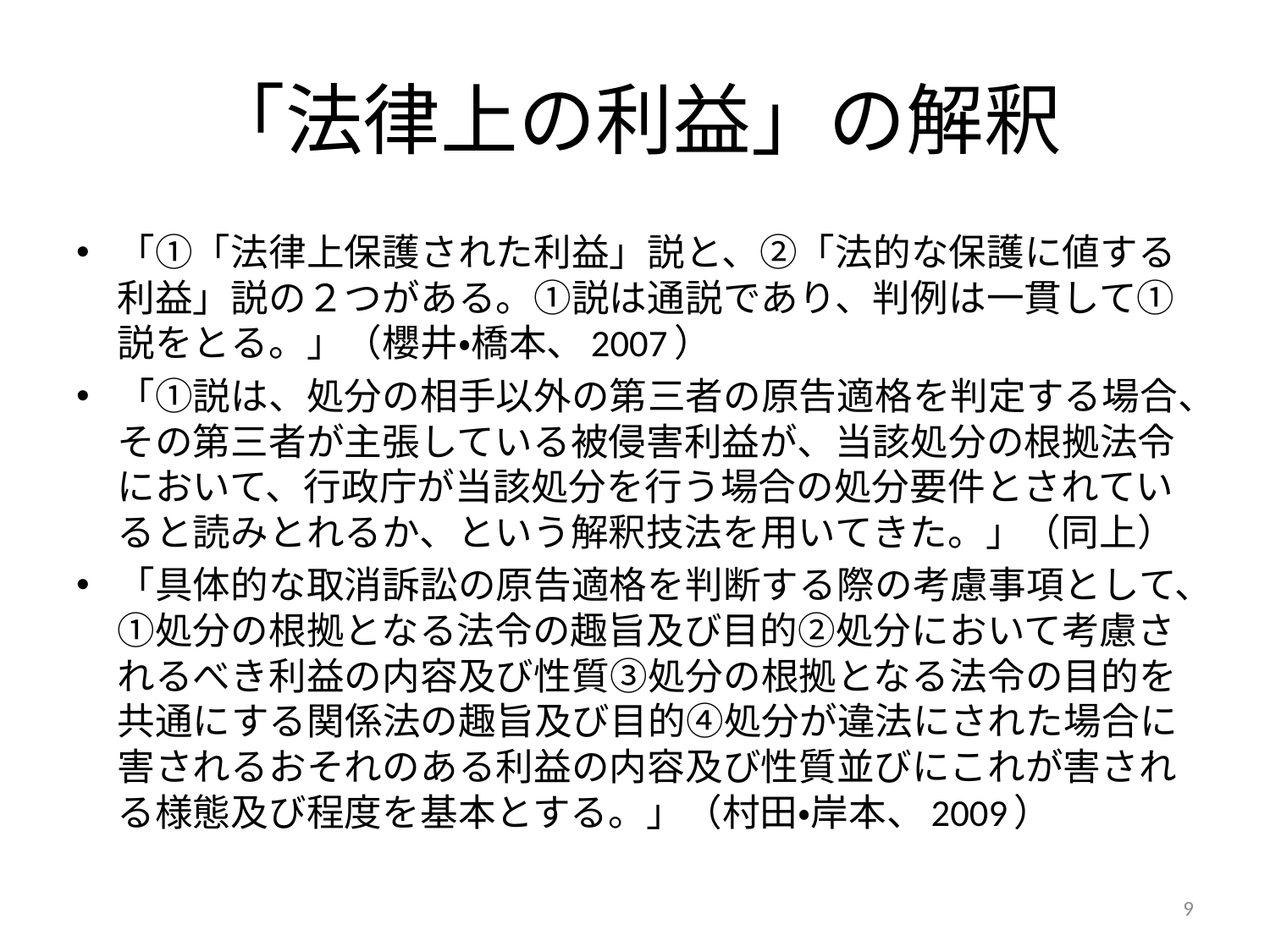

# 「法律上の利益」の解釈
「①「法律上保護された利益」説と、②「法的な保護に値する利益」説の２つがある。①説は通説であり、判例は一貫して①説をとる。」（櫻井・橋本、2007）
「①説は、処分の相手以外の第三者の原告適格を判定する場合、その第三者が主張している被侵害利益が、当該処分の根拠法令において、行政庁が当該処分を行う場合の処分要件とされていると読みとれるか、という解釈技法を用いてきた。」（同上）
「具体的な取消訴訟の原告適格を判断する際の考慮事項として、①処分の根拠となる法令の趣旨及び目的②処分において考慮されるべき利益の内容及び性質③処分の根拠となる法令の目的を共通にする関係法の趣旨及び目的④処分が違法にされた場合に害されるおそれのある利益の内容及び性質並びにこれが害される様態及び程度を基本とする。」（村田・岸本、2009）
9